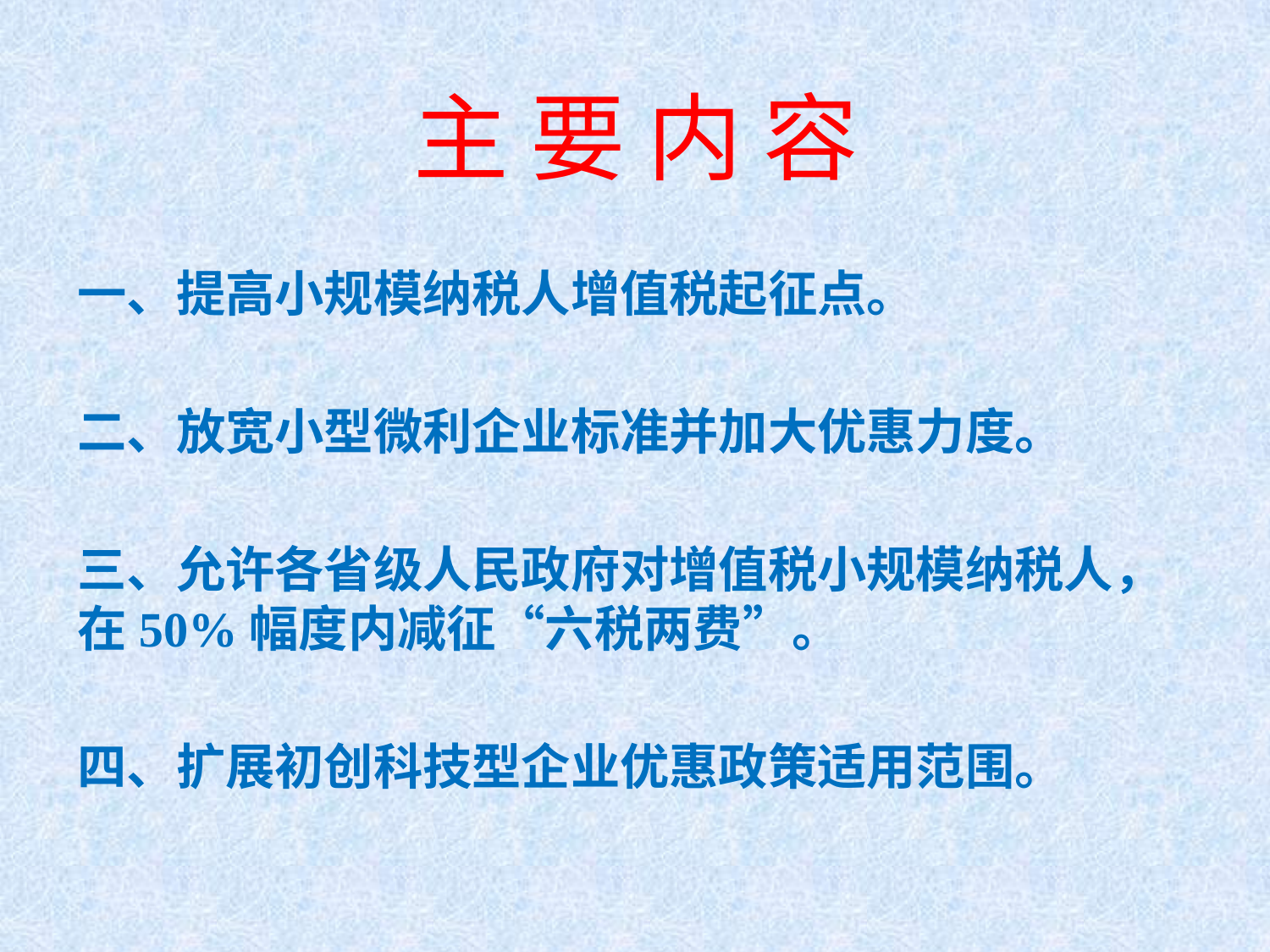

# 主 要 内 容
一、提高小规模纳税人增值税起征点。

二、放宽小型微利企业标准并加大优惠力度。

三、允许各省级人民政府对增值税小规模纳税人，在50%幅度内减征“六税两费”。

四、扩展初创科技型企业优惠政策适用范围。